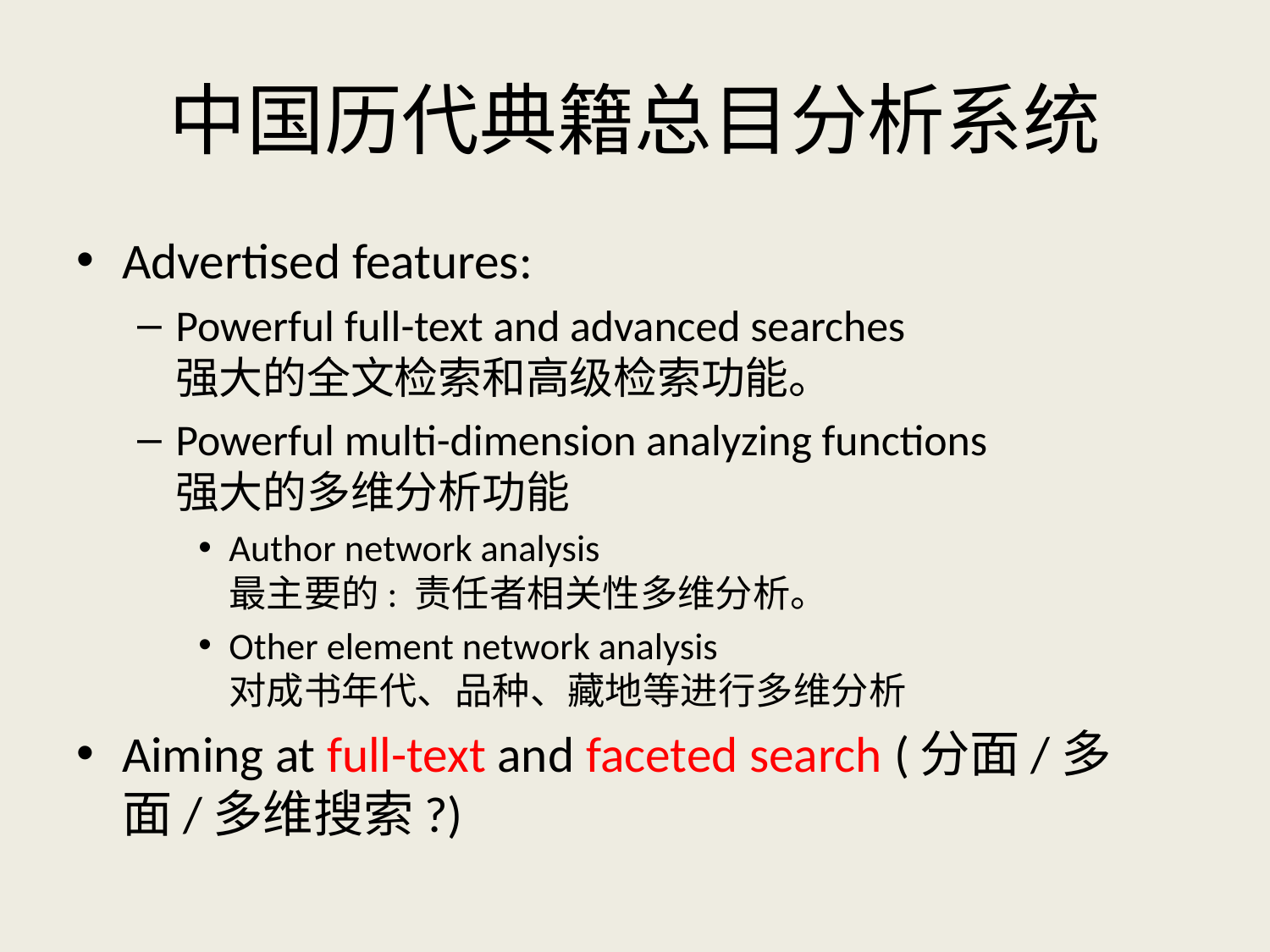

# 中国历代典籍总目分析系统
Advertised features:
Powerful full-text and advanced searches
强大的全文检索和高级检索功能。
Powerful multi-dimension analyzing functions
强大的多维分析功能
Author network analysis
最主要的: 责任者相关性多维分析。
Other element network analysis
对成书年代、品种、藏地等进行多维分析
Aiming at full-text and faceted search (分面/多面/多维搜索?)